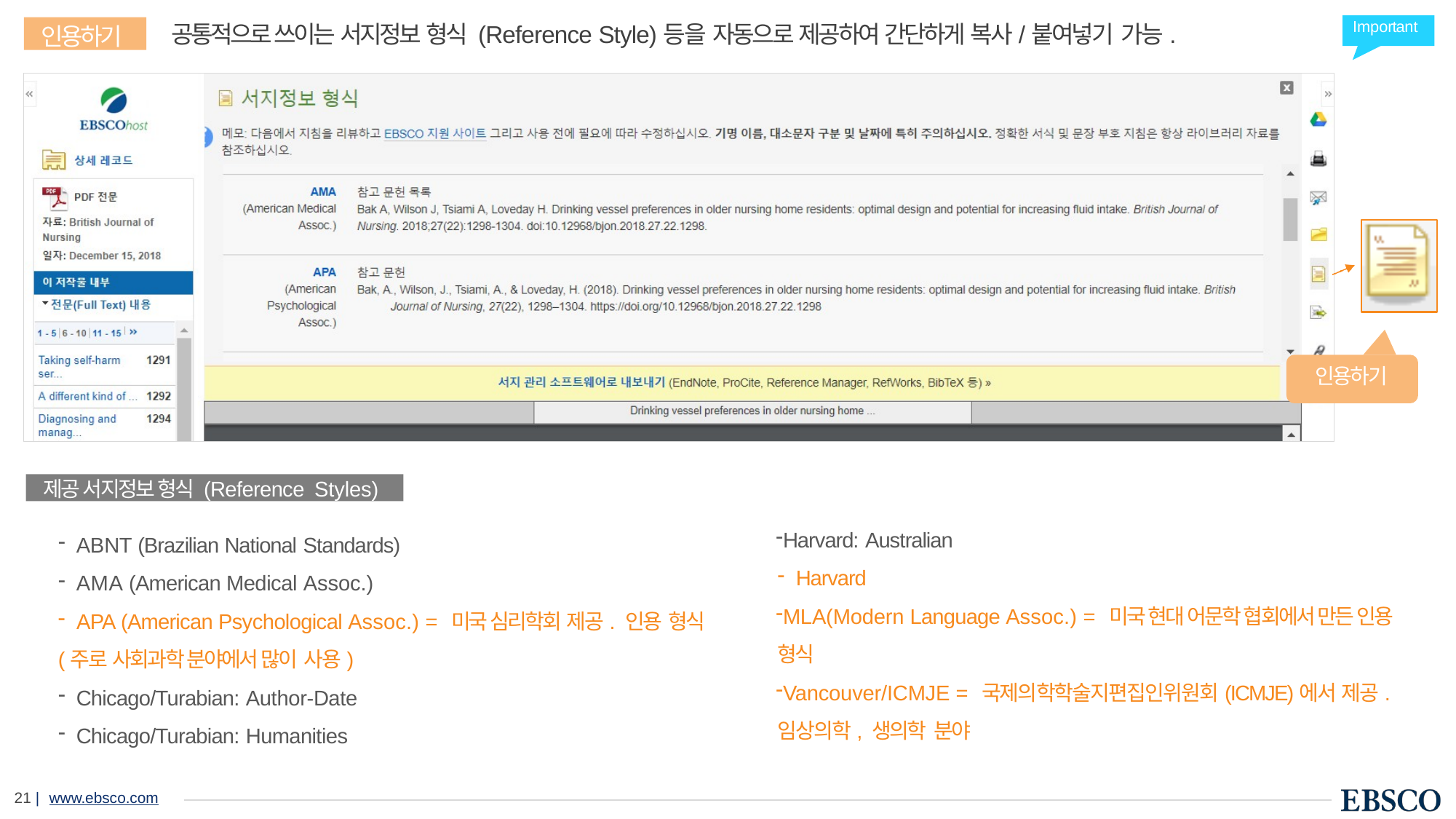

Important

인용하기
공통적으로 쓰이는 서지정보 형식 (Reference Style)등을 자동으로 제공하여 간단하게 복사/붙여넣기 가능.

인용하기
제공 서지정보 형식 (Reference Styles)
Harvard: Australian
Harvard
MLA(Modern Language Assoc.) = 미국 현대 어문학 협회에서 만든 인용  형식
Vancouver/ICMJE = 국제의학학술지편집인위원회(ICMJE)에서 제공.  임상의학, 생의학 분야
ABNT (Brazilian National Standards)
AMA (American Medical Assoc.)
APA (American Psychological Assoc.) = 미국 심리학회 제공. 인용 형식
(주로 사회과학 분야에서 많이 사용)
Chicago/Turabian: Author-Date
Chicago/Turabian: Humanities
21 | www.ebsco.com